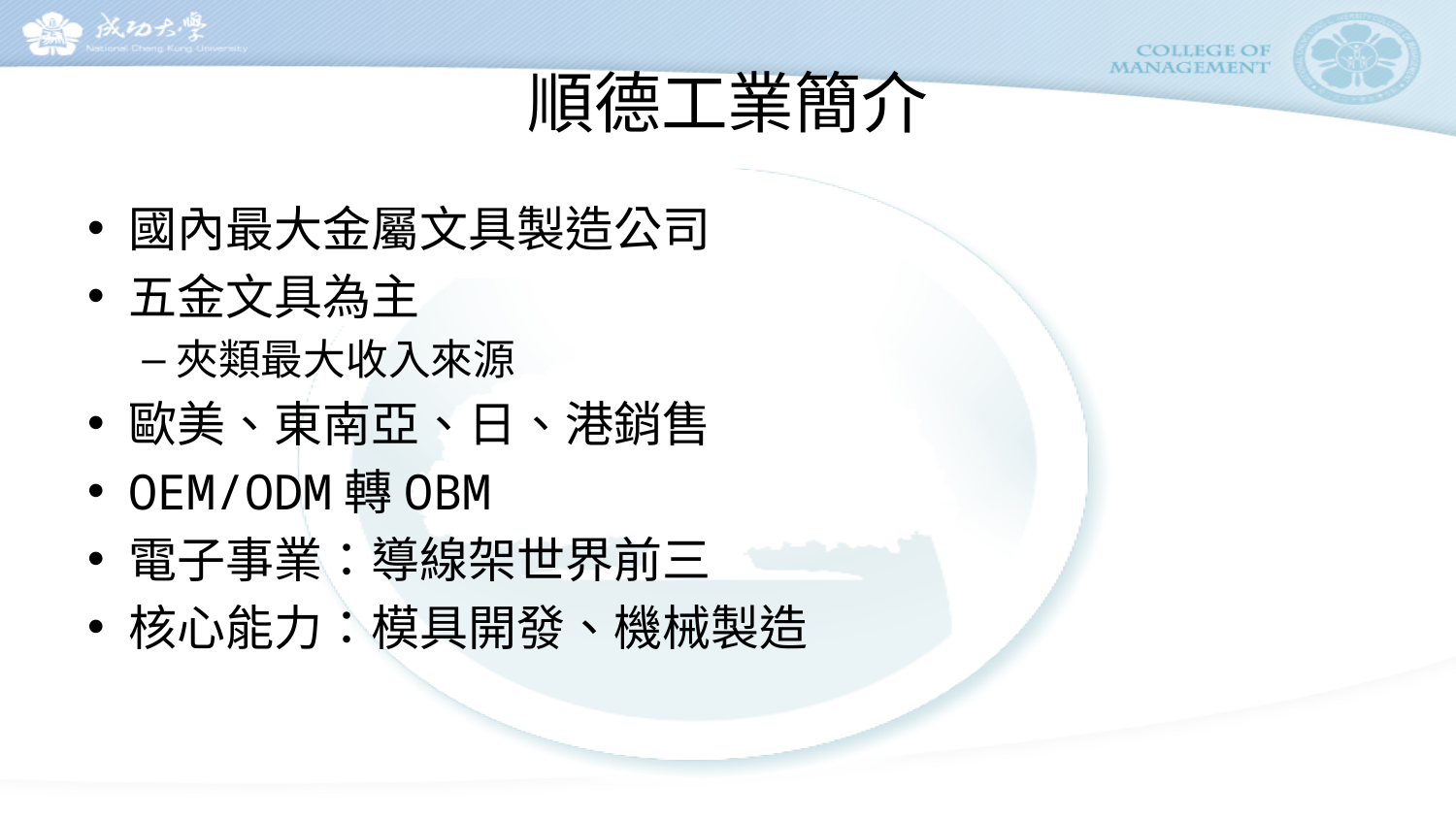

# 順德工業簡介
國內最大金屬文具製造公司
五金文具為主
夾類最大收入來源
歐美、東南亞、日、港銷售
OEM/ODM轉OBM
電子事業：導線架世界前三
核心能力：模具開發、機械製造